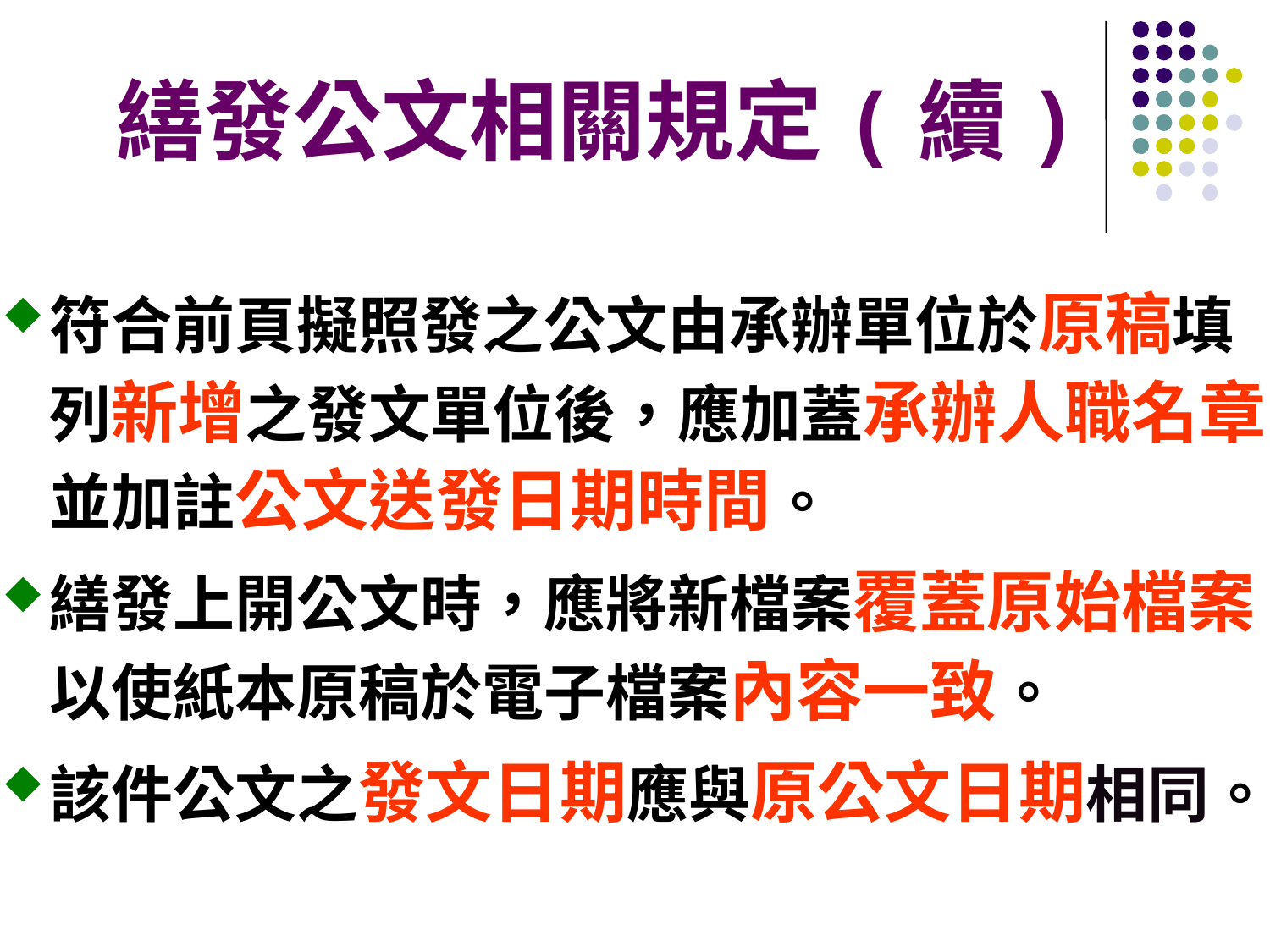

繕發公文相關規定(續)
符合前頁擬照發之公文由承辦單位於原稿填列新增之發文單位後，應加蓋承辦人職名章，並加註公文送發日期時間。
繕發上開公文時，應將新檔案覆蓋原始檔案，以使紙本原稿於電子檔案內容一致。
該件公文之發文日期應與原公文日期相同。